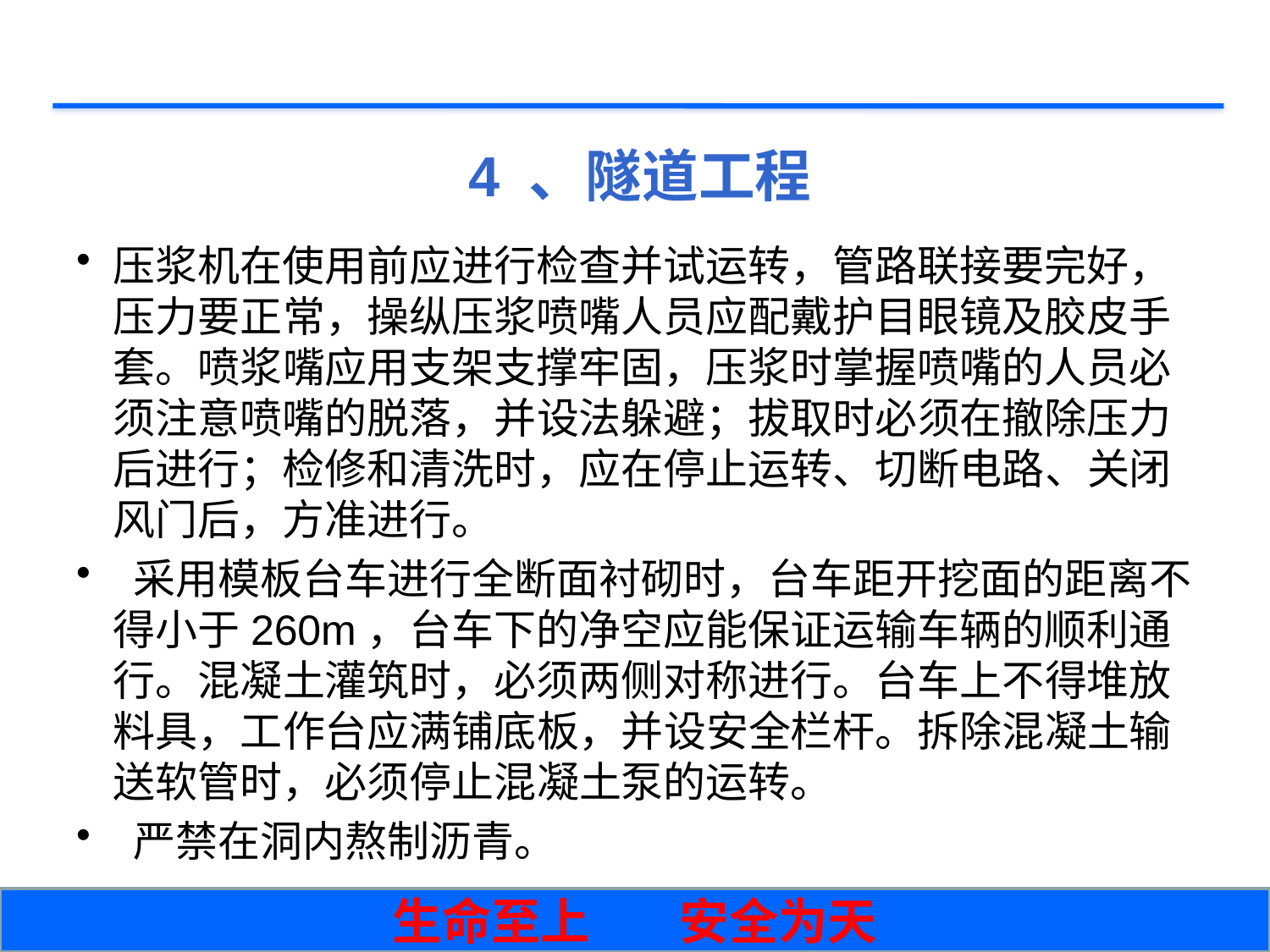

# 4 、隧道工程
压浆机在使用前应进行检查并试运转，管路联接要完好，压力要正常，操纵压浆喷嘴人员应配戴护目眼镜及胶皮手套。喷浆嘴应用支架支撑牢固，压浆时掌握喷嘴的人员必须注意喷嘴的脱落，并设法躲避；拔取时必须在撤除压力后进行；检修和清洗时，应在停止运转、切断电路、关闭风门后，方准进行。
 采用模板台车进行全断面衬砌时，台车距开挖面的距离不得小于260m，台车下的净空应能保证运输车辆的顺利通行。混凝土灌筑时，必须两侧对称进行。台车上不得堆放料具，工作台应满铺底板，并设安全栏杆。拆除混凝土输送软管时，必须停止混凝土泵的运转。
 严禁在洞内熬制沥青。